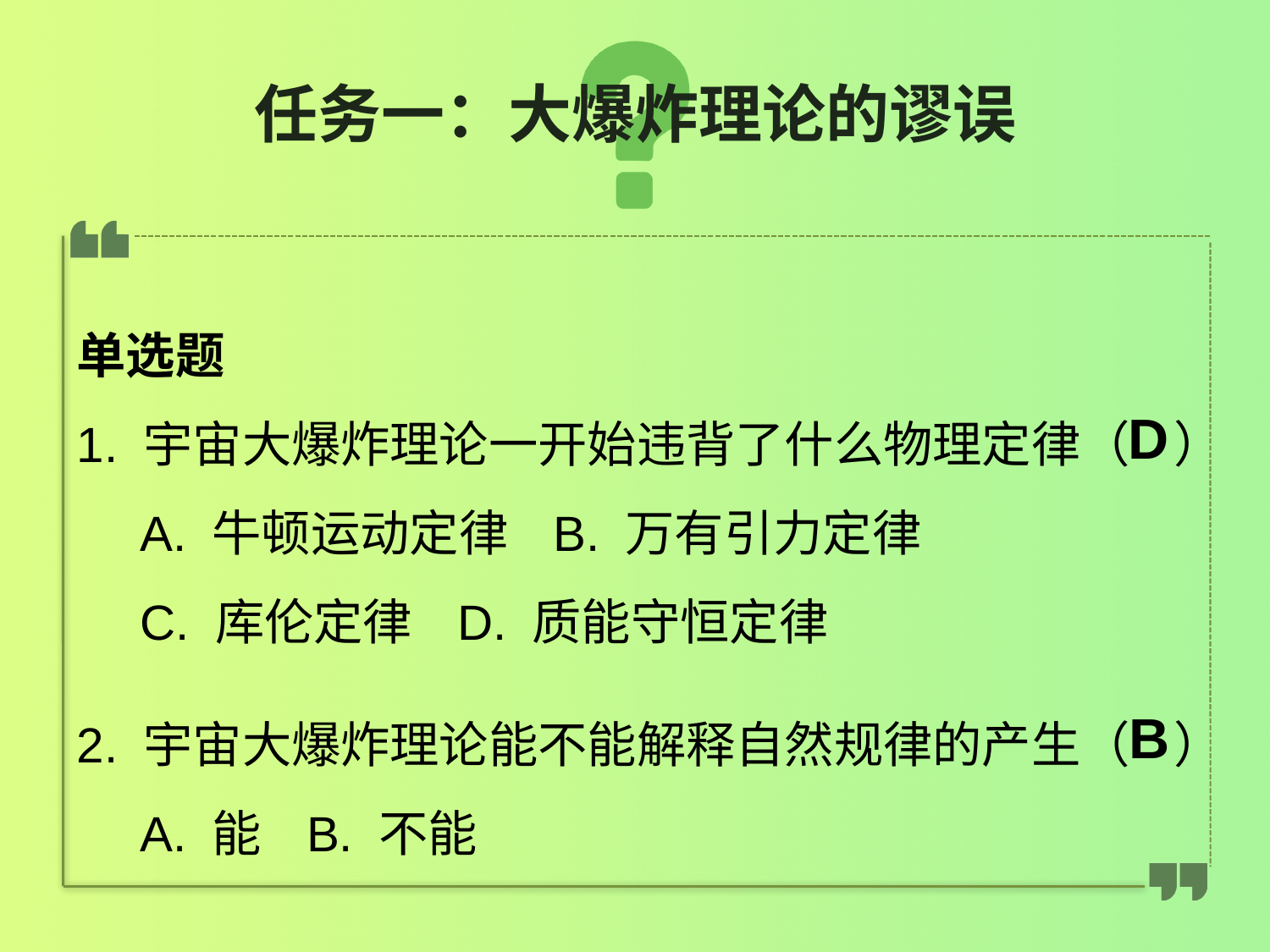

# 任务一：大爆炸理论的谬误
单选题
1. 宇宙大爆炸理论一开始违背了什么物理定律（    ）
A. 牛顿运动定律   B. 万有引力定律
C. 库伦定律   D. 质能守恒定律
D
2. 宇宙大爆炸理论能不能解释自然规律的产生（    ）
A. 能   B. 不能
B